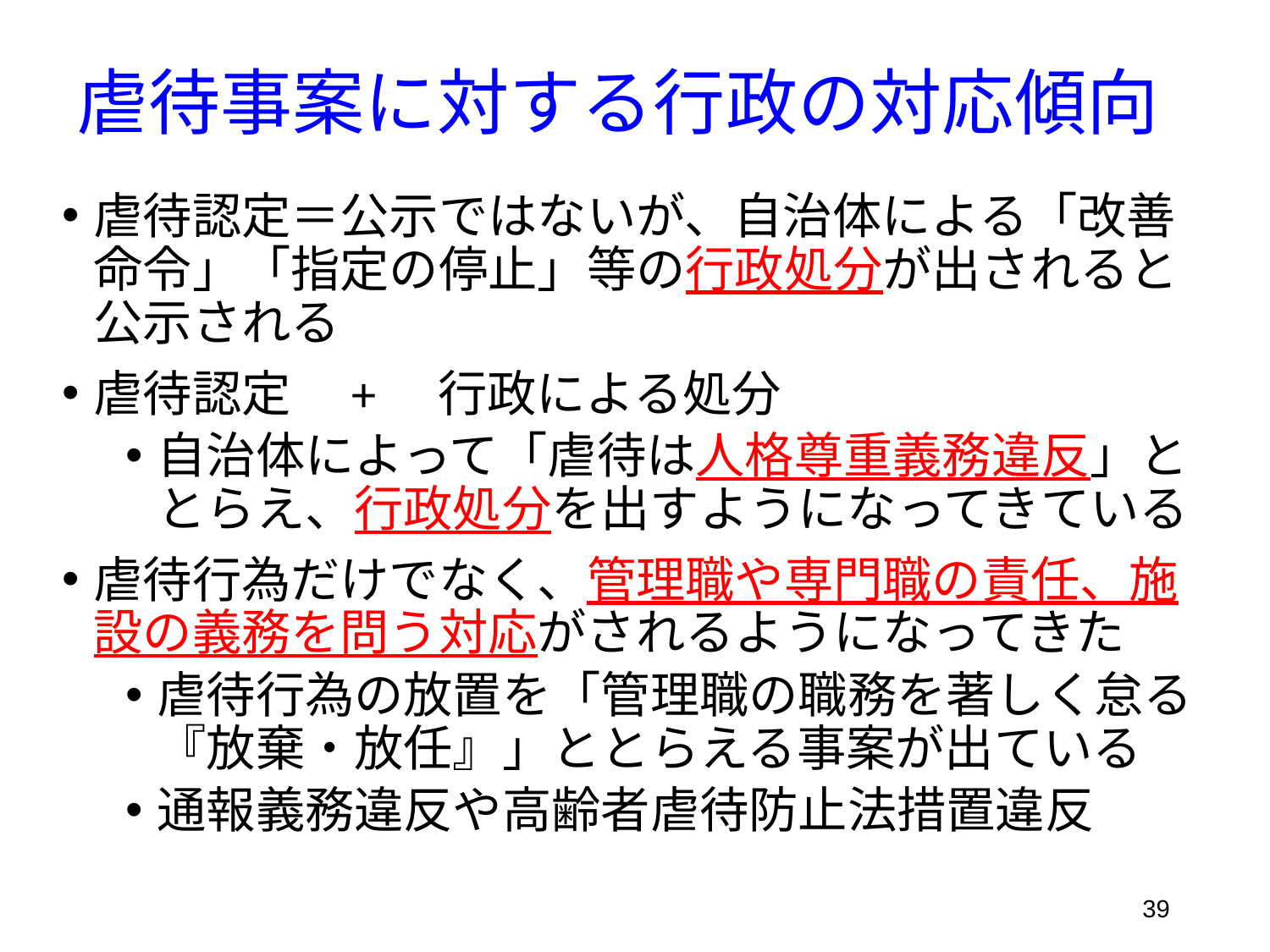

# 虐待事案に対する行政の対応傾向
虐待認定＝公示ではないが、自治体による「改善命令」「指定の停止」等の行政処分が出されると公示される
虐待認定　+　行政による処分
自治体によって「虐待は人格尊重義務違反」ととらえ、行政処分を出すようになってきている
虐待行為だけでなく、管理職や専門職の責任、施設の義務を問う対応がされるようになってきた
虐待行為の放置を「管理職の職務を著しく怠る『放棄・放任』」ととらえる事案が出ている
通報義務違反や高齢者虐待防止法措置違反

39